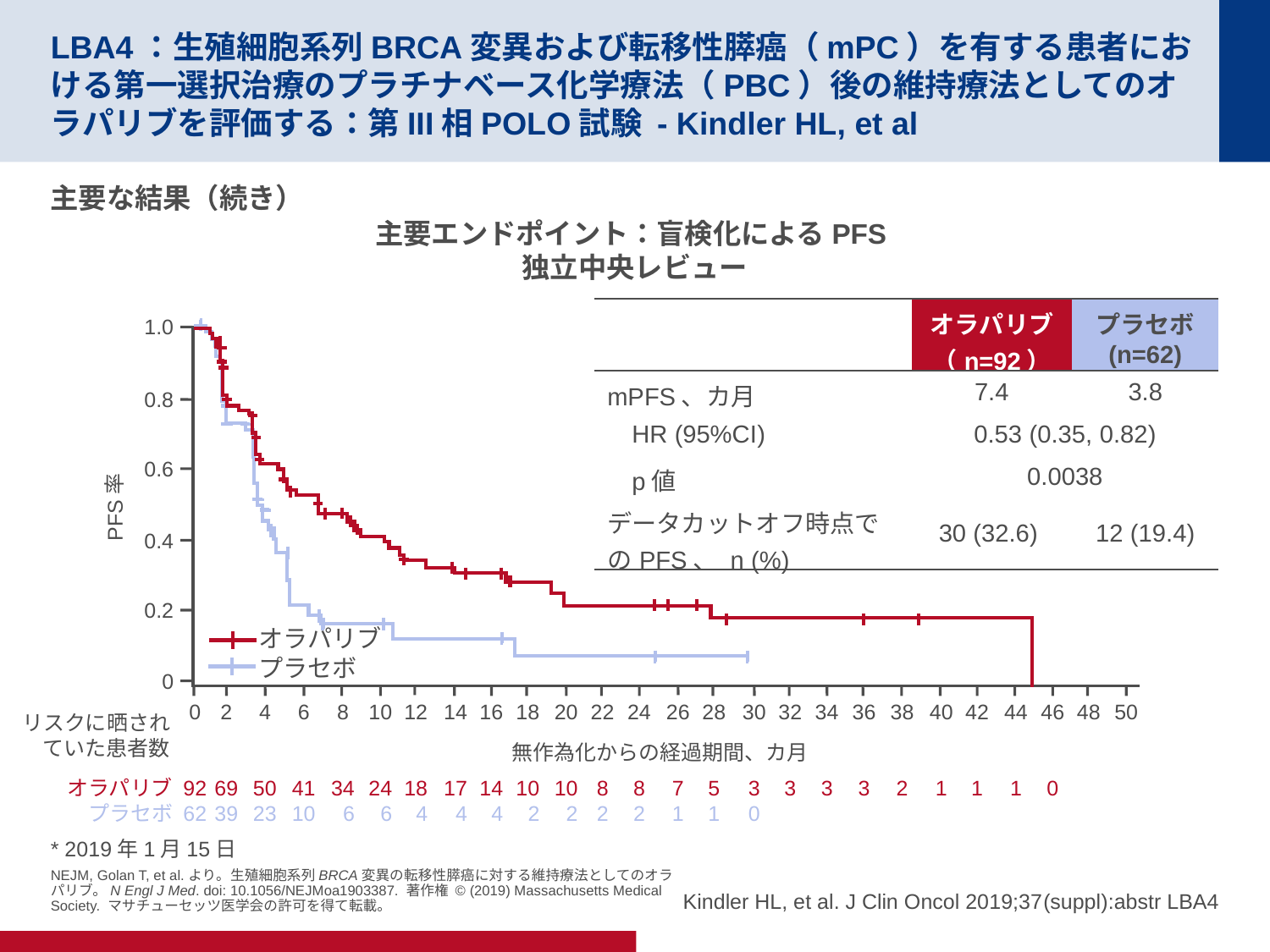

# LBA4：生殖細胞系列BRCA変異および転移性膵癌（mPC）を有する患者における第一選択治療のプラチナベース化学療法（PBC）後の維持療法としてのオラパリブを評価する：第III相POLO試験 - Kindler HL, et al
主要な結果（続き）
主要エンドポイント：盲検化によるPFS
独立中央レビュー
|  | オラパリブ （n=92） | プラセボ (n=62) |
| --- | --- | --- |
| mPFS、カ月 | 7.4 | 3.8 |
| HR (95%CI) | 0.53 (0.35, 0.82) |  |
| p値 | 0.0038 |  |
| データカットオフ時点でのPFS、 n (%) | 30 (32.6) | 12 (19.4) |
1.0

0.8

0.6

PFS率
0.4

0.2

オラパリブ
プラセボ
0

0

92
62
2

69
39
4

50
23
6

41
10
8

34
6
10

24
6
12

18
4
14

17
4
16

14
4
18

10
2
20

10
2
22

8
2
24

8
2
26

7
1
28

5
1
30

3
0
32

3
34

3
36

3
38

2
40

1
42

1
44

1
46

0
48

50
リスクに晒されていた患者数
無作為化からの経過期間、カ月

オラパリブ
プラセボ
* 2019年1月15日
NEJM, Golan T, et al.より。生殖細胞系列BRCA変異の転移性膵癌に対する維持療法としてのオラパリブ。N Engl J Med. doi: 10.1056/NEJMoa1903387. 著作権 © (2019) Massachusetts Medical Society. マサチューセッツ医学会の許可を得て転載。
Kindler HL, et al. J Clin Oncol 2019;37(suppl):abstr LBA4